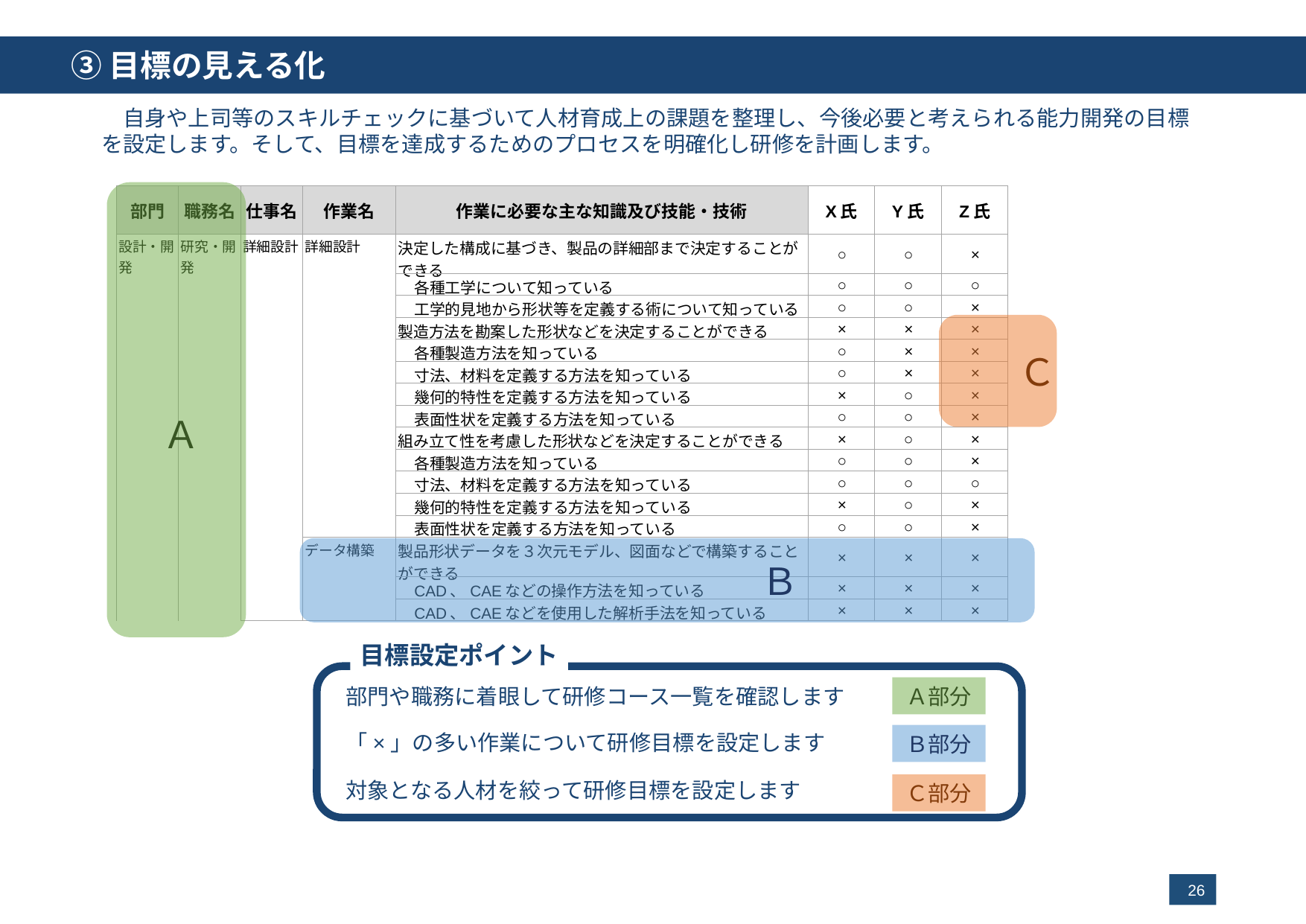

③目標の見える化
　自身や上司等のスキルチェックに基づいて人材育成上の課題を整理し、今後必要と考えられる能力開発の目標を設定します。そして、目標を達成するためのプロセスを明確化し研修を計画します。

| 部門 | 職務名 | 仕事名 | 作業名 | 作業に必要な主な知識及び技能・技術 | X氏 | Y氏 | Z氏 |
| --- | --- | --- | --- | --- | --- | --- | --- |
| 設計・開発 | 研究・開発 | 詳細設計 | 詳細設計 | 決定した構成に基づき、製品の詳細部まで決定することができる | ○ | ○ | × |
|  |  |  |  | 各種工学について知っている | ○ | ○ | ○ |
|  |  |  |  | 工学的見地から形状等を定義する術について知っている | ○ | ○ | × |
|  |  |  |  | 製造方法を勘案した形状などを決定することができる | × | × | × |
|  |  |  |  | 各種製造方法を知っている | ○ | × | × |
|  |  |  |  | 寸法、材料を定義する方法を知っている | ○ | × | × |
|  |  |  |  | 幾何的特性を定義する方法を知っている | × | ○ | × |
|  |  |  |  | 表面性状を定義する方法を知っている | ○ | ○ | × |
|  |  |  |  | 組み立て性を考慮した形状などを決定することができる | × | ○ | × |
|  |  |  |  | 各種製造方法を知っている | ○ | ○ | × |
|  |  |  |  | 寸法、材料を定義する方法を知っている | ○ | ○ | ○ |
|  |  |  |  | 幾何的特性を定義する方法を知っている | × | ○ | × |
|  |  |  |  | 表面性状を定義する方法を知っている | ○ | ○ | × |
|  |  |  | データ構築 | 製品形状データを３次元モデル、図面などで構築することができる | × | × | × |
|  |  |  |  | CAD、CAEなどの操作方法を知っている | × | × | × |
|  |  |  |  | CAD、CAEなどを使用した解析手法を知っている | × | × | × |

Ｃ
Ａ

Ｂ
目標設定ポイント

Ａ部分
部門や職務に着眼して研修コース一覧を確認します
「×」の多い作業について研修目標を設定します
Ｂ部分
対象となる人材を絞って研修目標を設定します
Ｃ部分
26